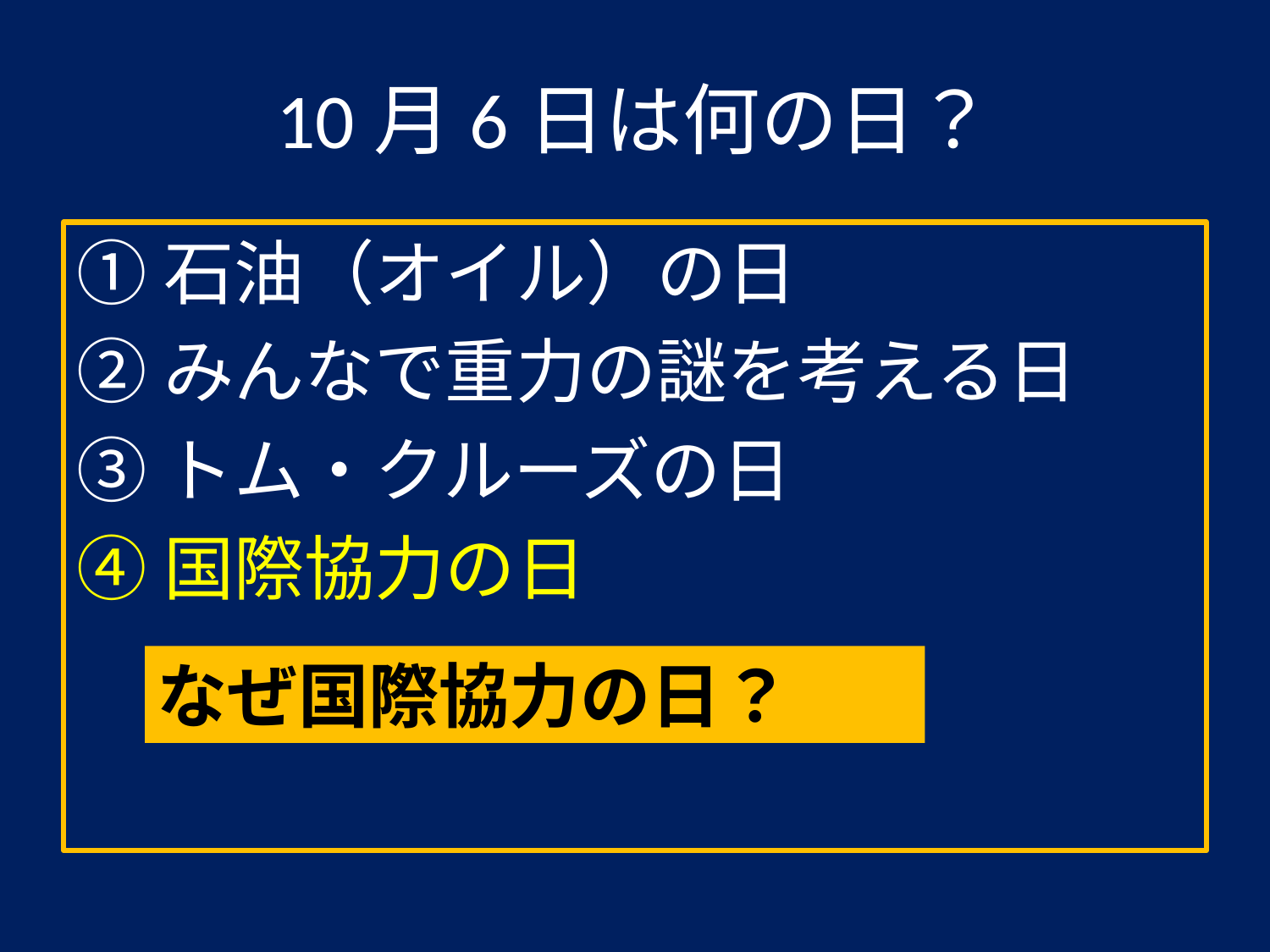

# 10月6日は何の日？
①石油（オイル）の日
②みんなで重力の謎を考える日
③トム・クルーズの日
④国際協力の日
なぜ国際協力の日？